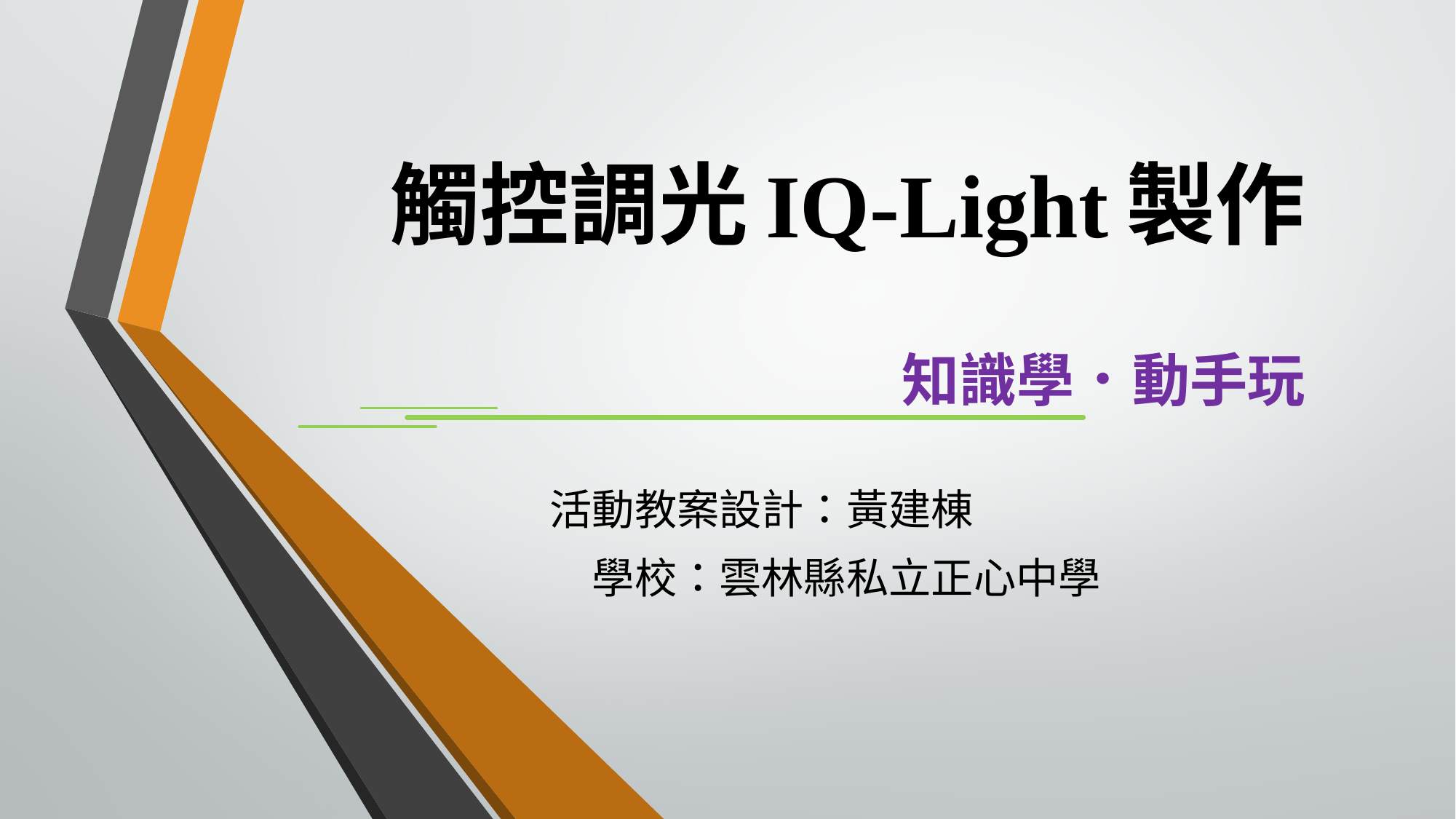

# 觸控調光IQ-Light製作 知識學．動手玩
活動教案設計：黃建棟
　學校：雲林縣私立正心中學